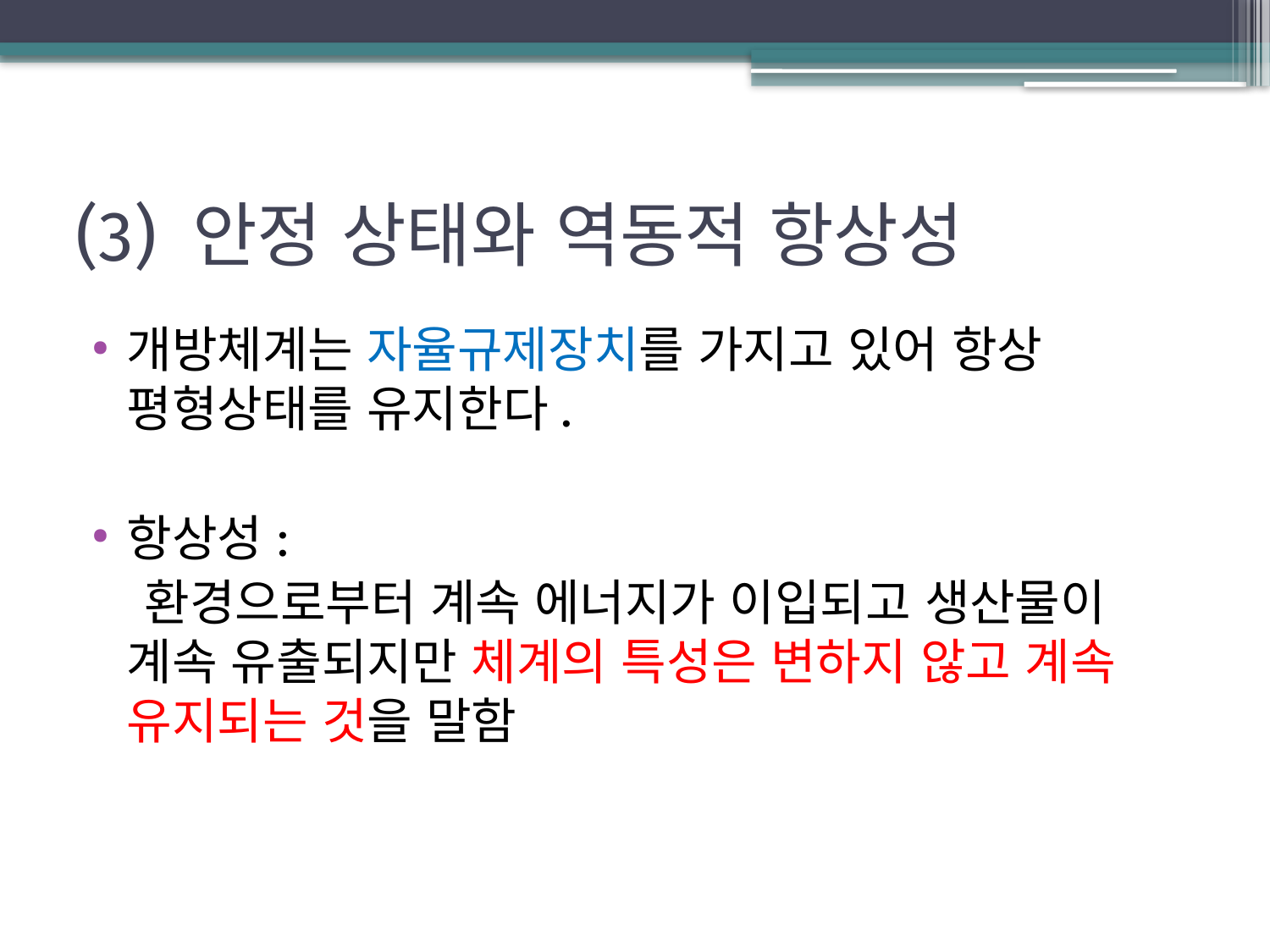

# (3) 안정 상태와 역동적 항상성
개방체계는 자율규제장치를 가지고 있어 항상 평형상태를 유지한다.

항상성:
   환경으로부터 계속 에너지가 이입되고 생산물이 계속 유출되지만 체계의 특성은 변하지 않고 계속 유지되는 것을 말함